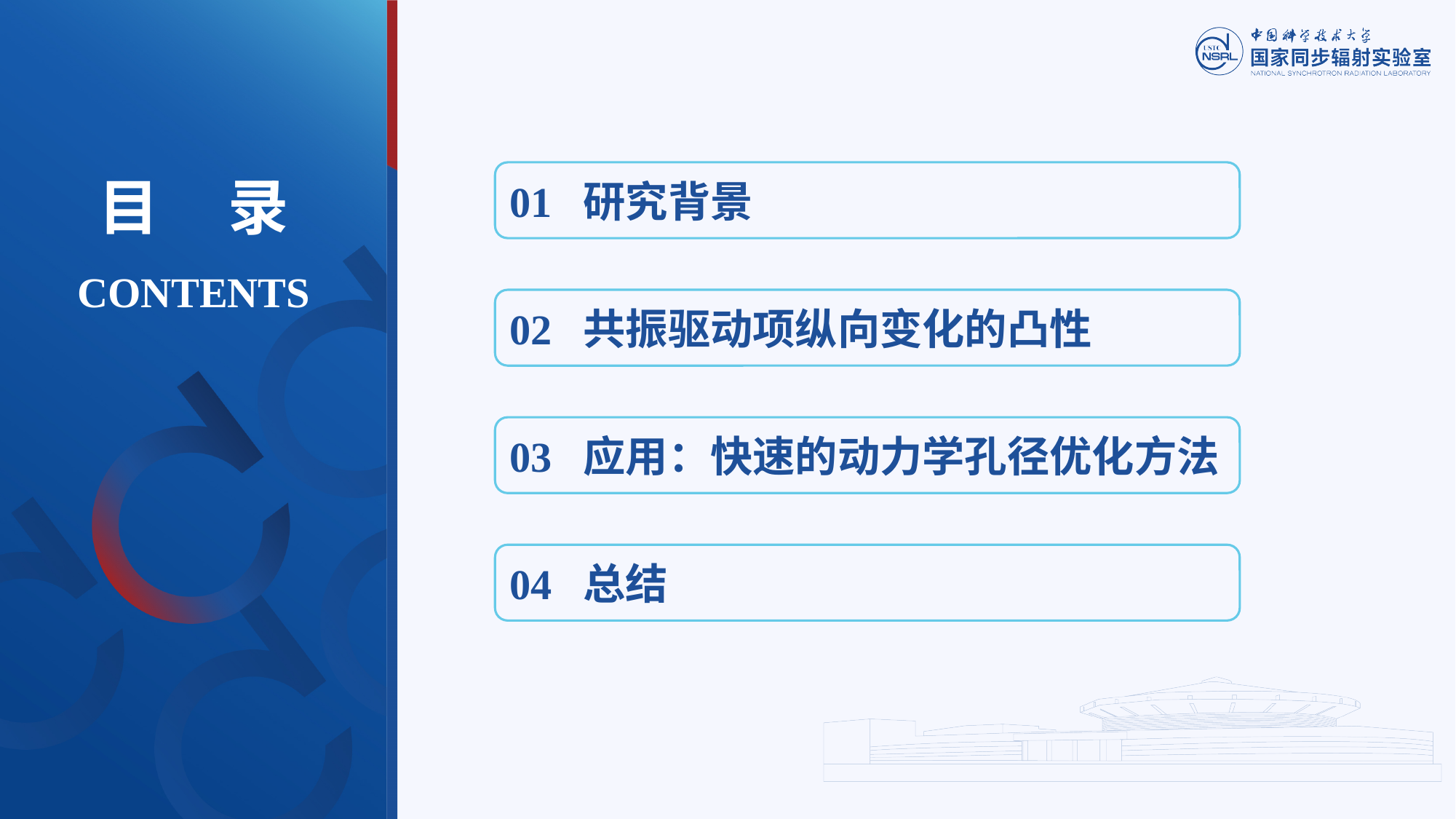

01  研究背景
目     录
CONTENTS
02  共振驱动项纵向变化的凸性
03  应用：快速的动力学孔径优化方法
04  总结